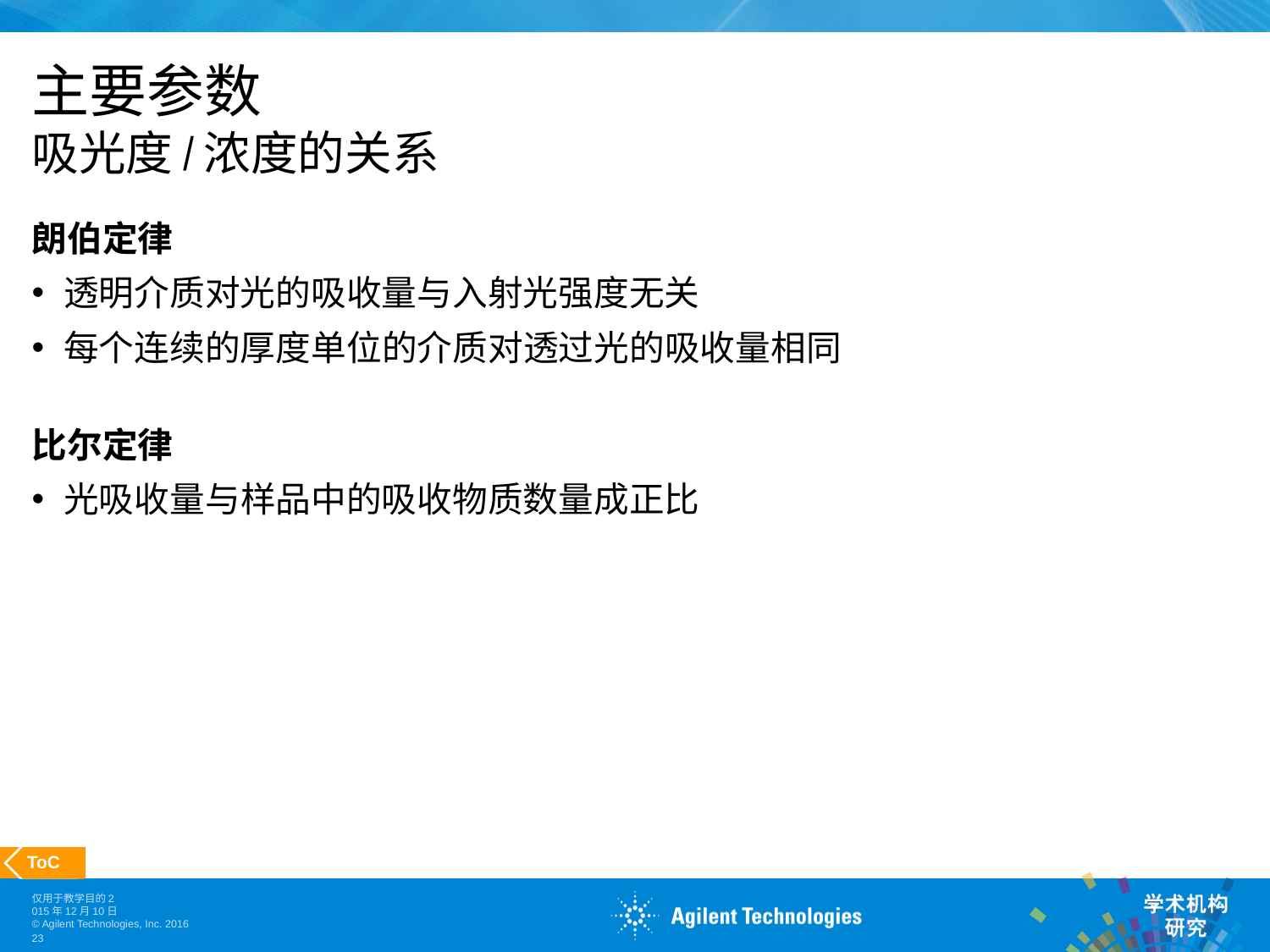

# 主要参数 吸光度/浓度的关系
朗伯定律
透明介质对光的吸收量与入射光强度无关
每个连续的厚度单位的介质对透过光的吸收量相同
比尔定律
光吸收量与样品中的吸收物质数量成正比

 ToC